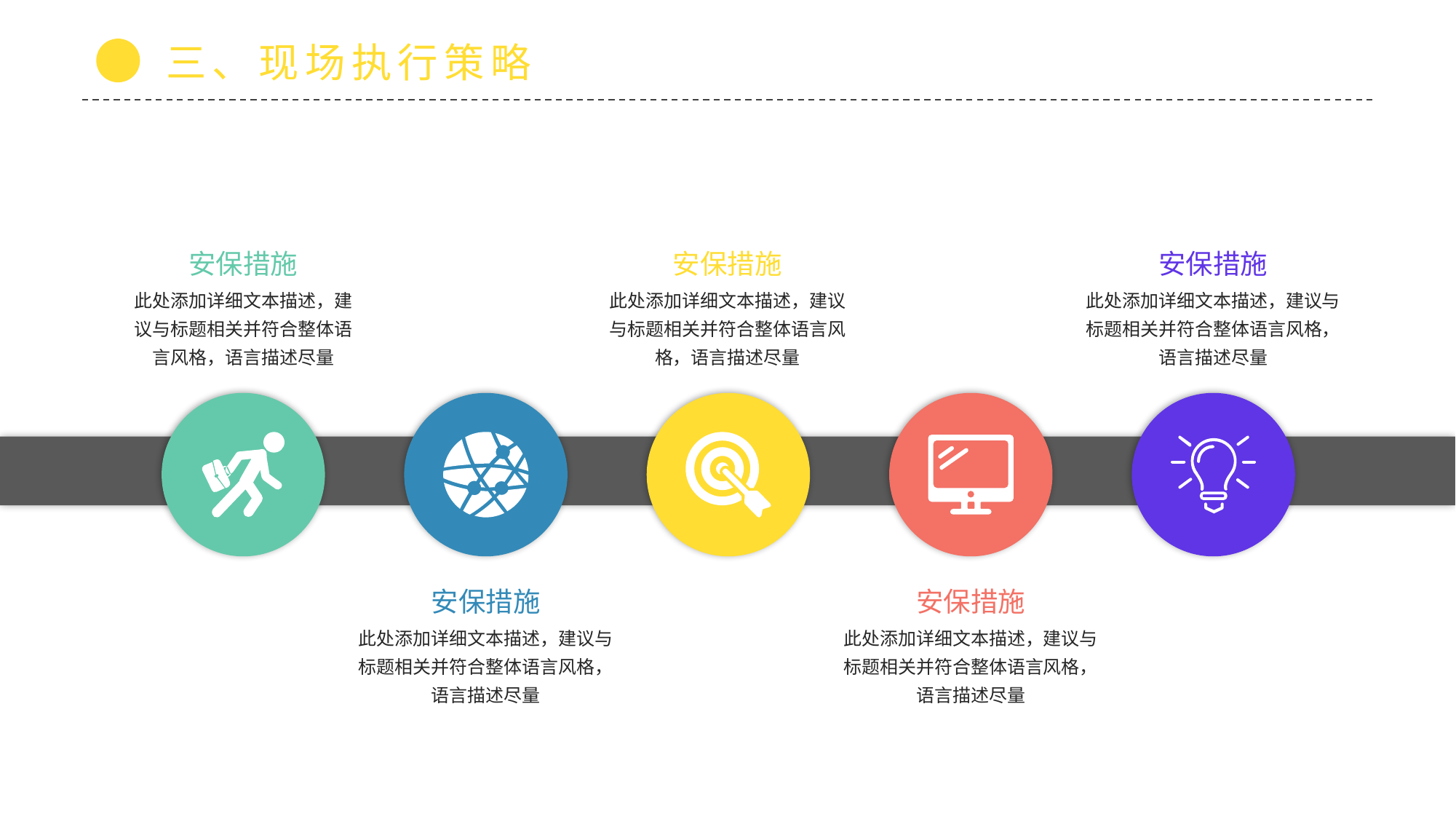

三、现场执行策略

安保措施
此处添加详细文本描述，建议与标题相关并符合整体语言风格，语言描述尽量
安保措施
此处添加详细文本描述，建议与标题相关并符合整体语言风格，语言描述尽量
安保措施
此处添加详细文本描述，建议与标题相关并符合整体语言风格，语言描述尽量

安保措施
此处添加详细文本描述，建议与标题相关并符合整体语言风格，语言描述尽量
安保措施
此处添加详细文本描述，建议与标题相关并符合整体语言风格，语言描述尽量